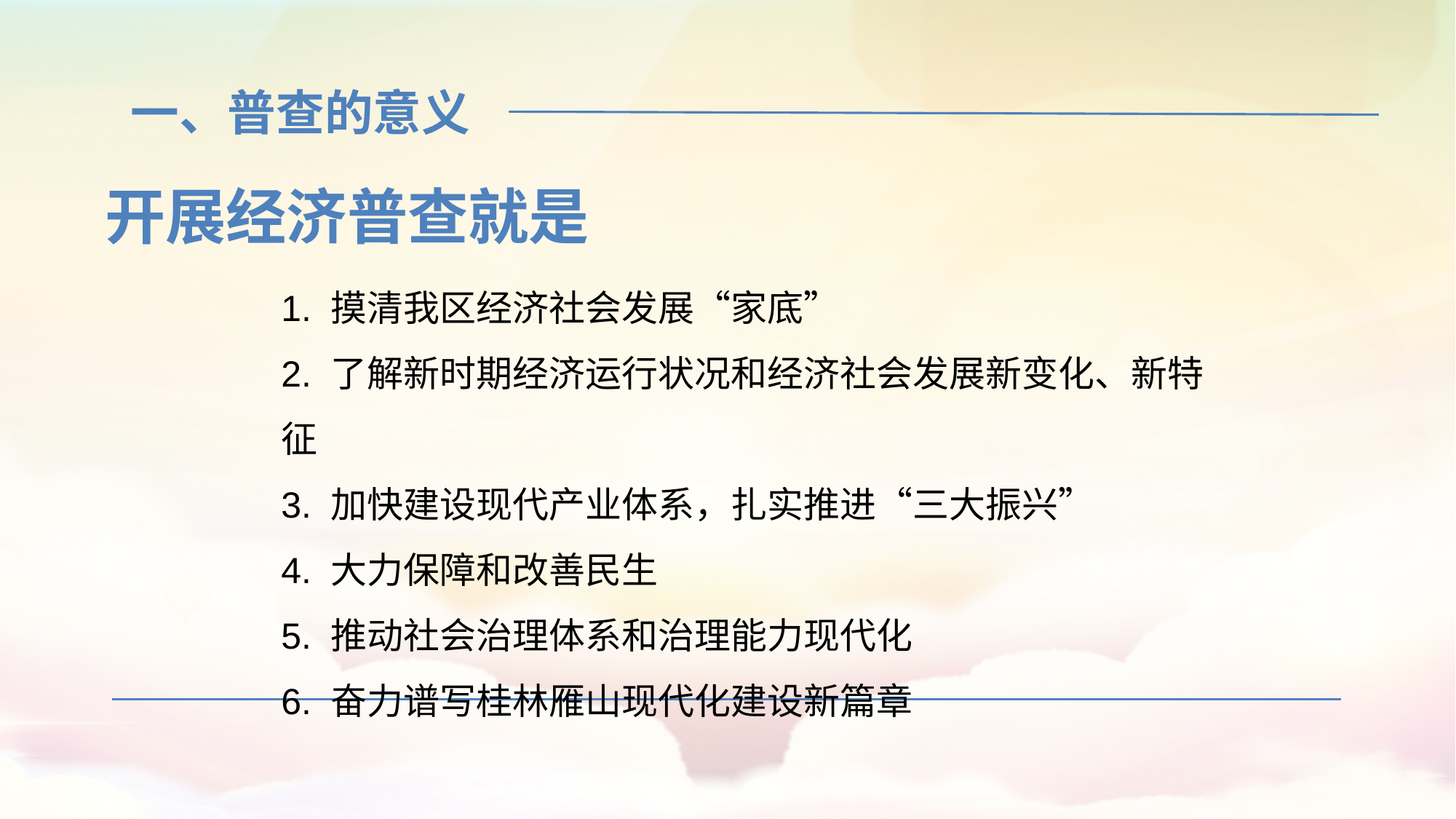

一、普查的意义
开展经济普查就是
1. 摸清我区经济社会发展“家底”
2. 了解新时期经济运行状况和经济社会发展新变化、新特征
3. 加快建设现代产业体系，扎实推进“三大振兴”
4. 大力保障和改善民生
5. 推动社会治理体系和治理能力现代化
6. 奋力谱写桂林雁山现代化建设新篇章